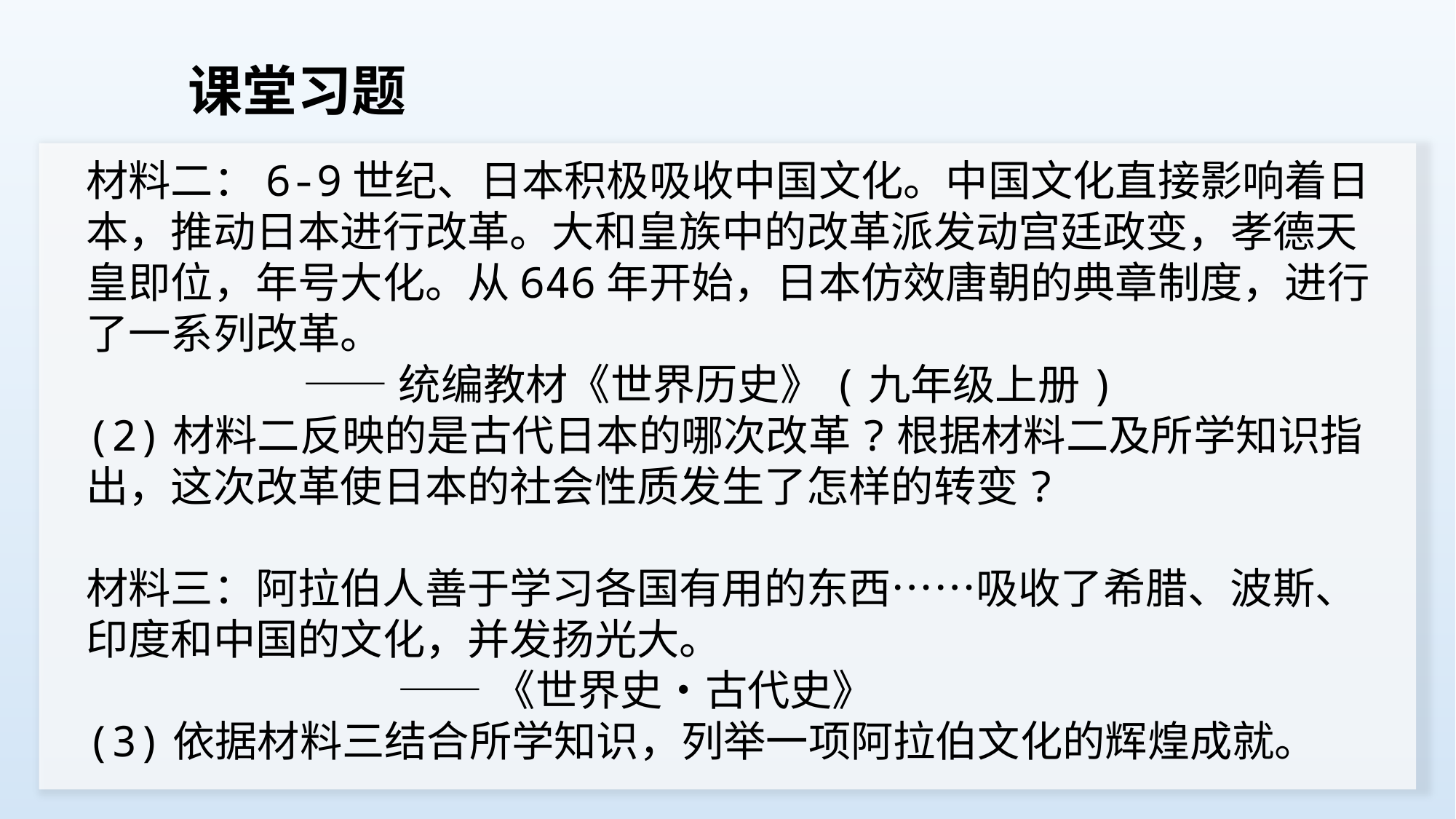

课堂习题

材料二：6-9世纪、日本积极吸收中国文化。中国文化直接影响着日本，推动日本进行改革。大和皇族中的改革派发动宫廷政变，孝德天皇即位，年号大化。从646年开始，日本仿效唐朝的典章制度，进行了一系列改革。
                       ——统编教材《世界历史》(九年级上册)
(2)材料二反映的是古代日本的哪次改革?根据材料二及所学知识指出，这次改革使日本的社会性质发生了怎样的转变?

材料三：阿拉伯人善于学习各国有用的东西……吸收了希腊、波斯、印度和中国的文化，并发扬光大。
                                 ——《世界史•古代史》
(3)依据材料三结合所学知识，列举一项阿拉伯文化的辉煌成就。